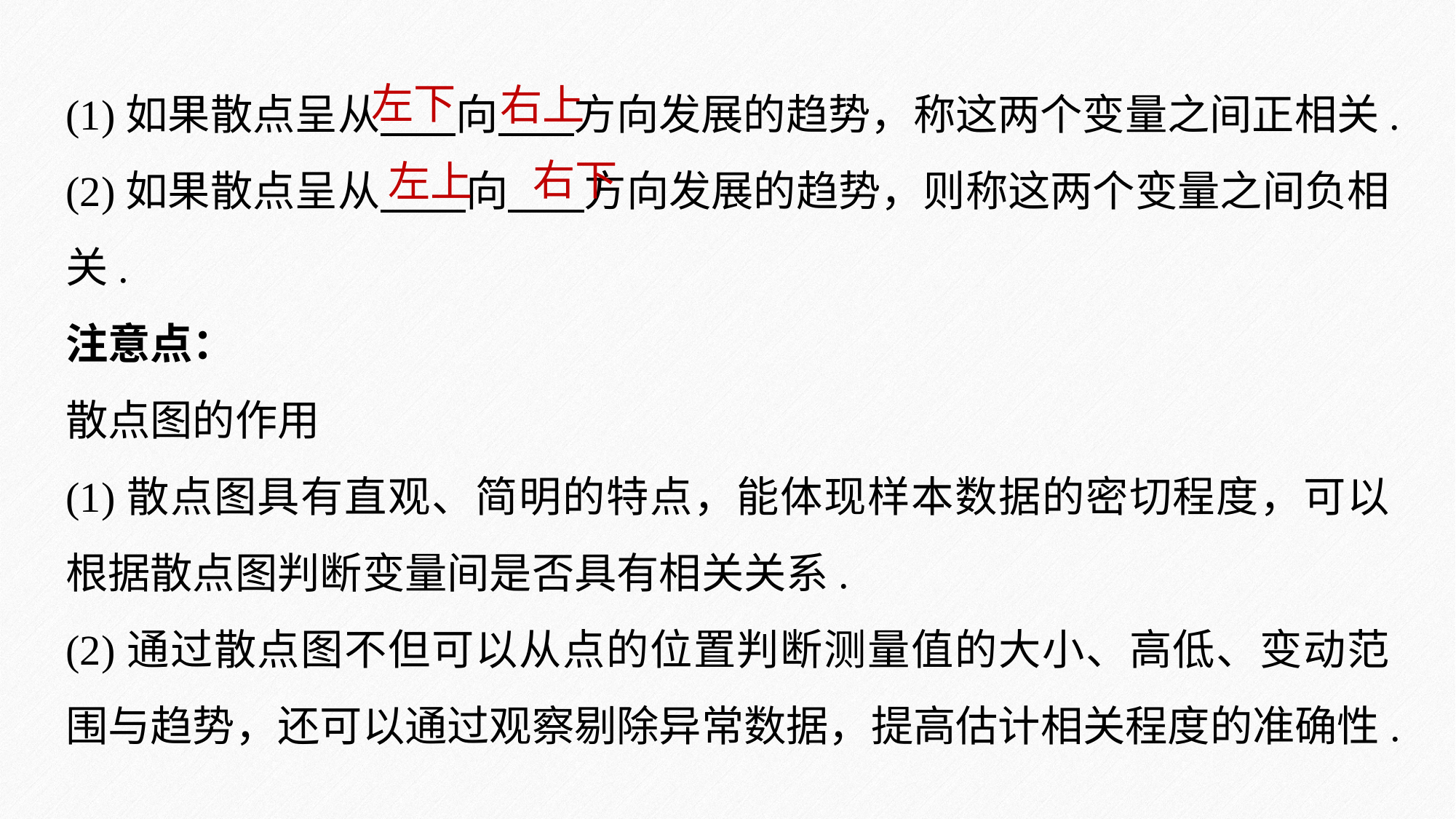

(1)如果散点呈从        向        方向发展的趋势，称这两个变量之间正相关.
(2)如果散点呈从         向        方向发展的趋势，则称这两个变量之间负相关.
注意点：
散点图的作用
(1)散点图具有直观、简明的特点，能体现样本数据的密切程度，可以根据散点图判断变量间是否具有相关关系.
(2)通过散点图不但可以从点的位置判断测量值的大小、高低、变动范围与趋势，还可以通过观察剔除异常数据，提高估计相关程度的准确性.
左下
右上
右下
左上